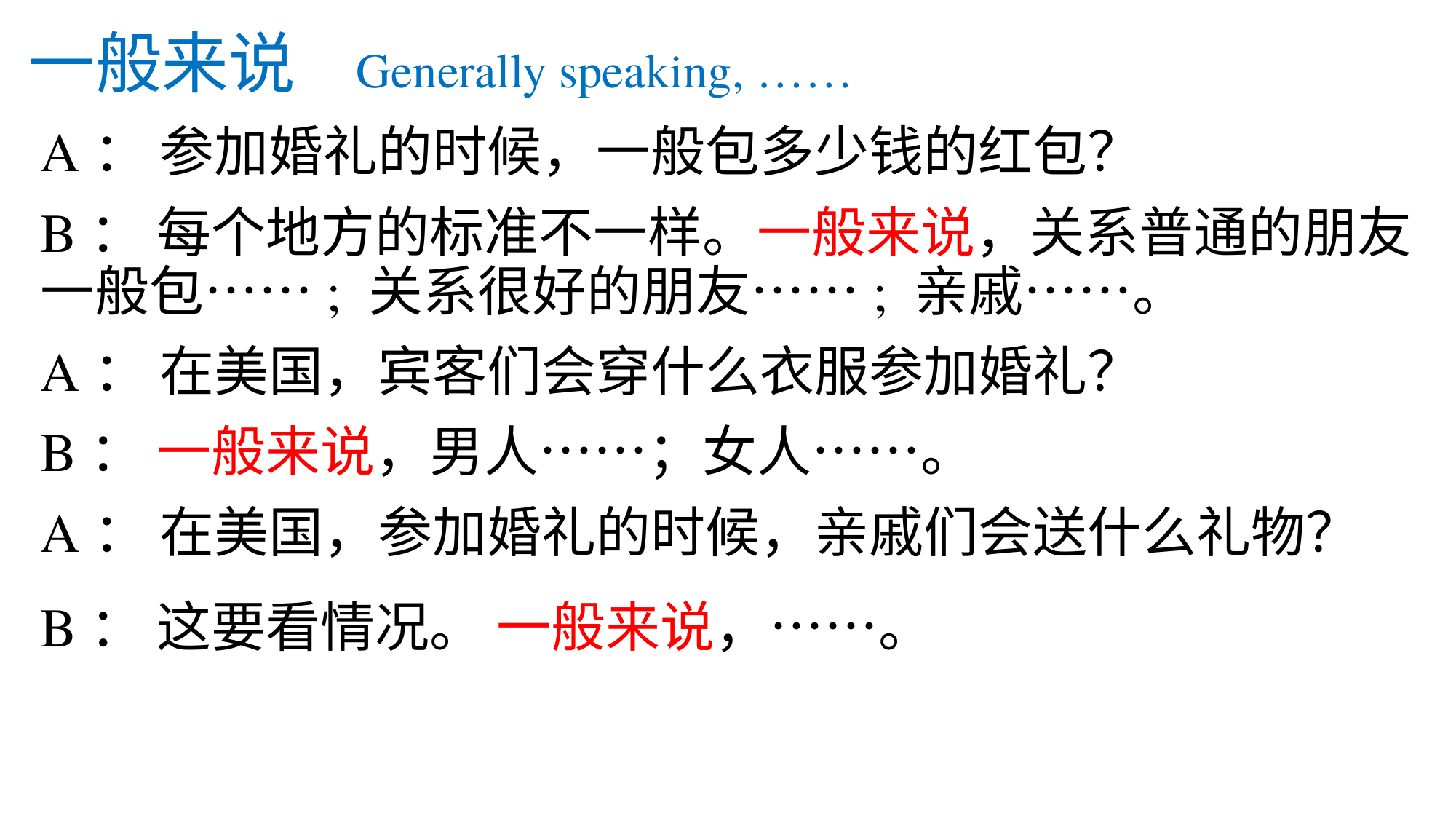

# 一般来说   Generally speaking, ……
A： 参加婚礼的时候，一般包多少钱的红包？
B： 每个地方的标准不一样。一般来说，关系普通的朋友一般包……; 关系很好的朋友……; 亲戚……。
A： 在美国，宾客们会穿什么衣服参加婚礼？
B： 一般来说，男人……；女人……。
A： 在美国，参加婚礼的时候，亲戚们会送什么礼物？
B： 这要看情况。 一般来说，……。